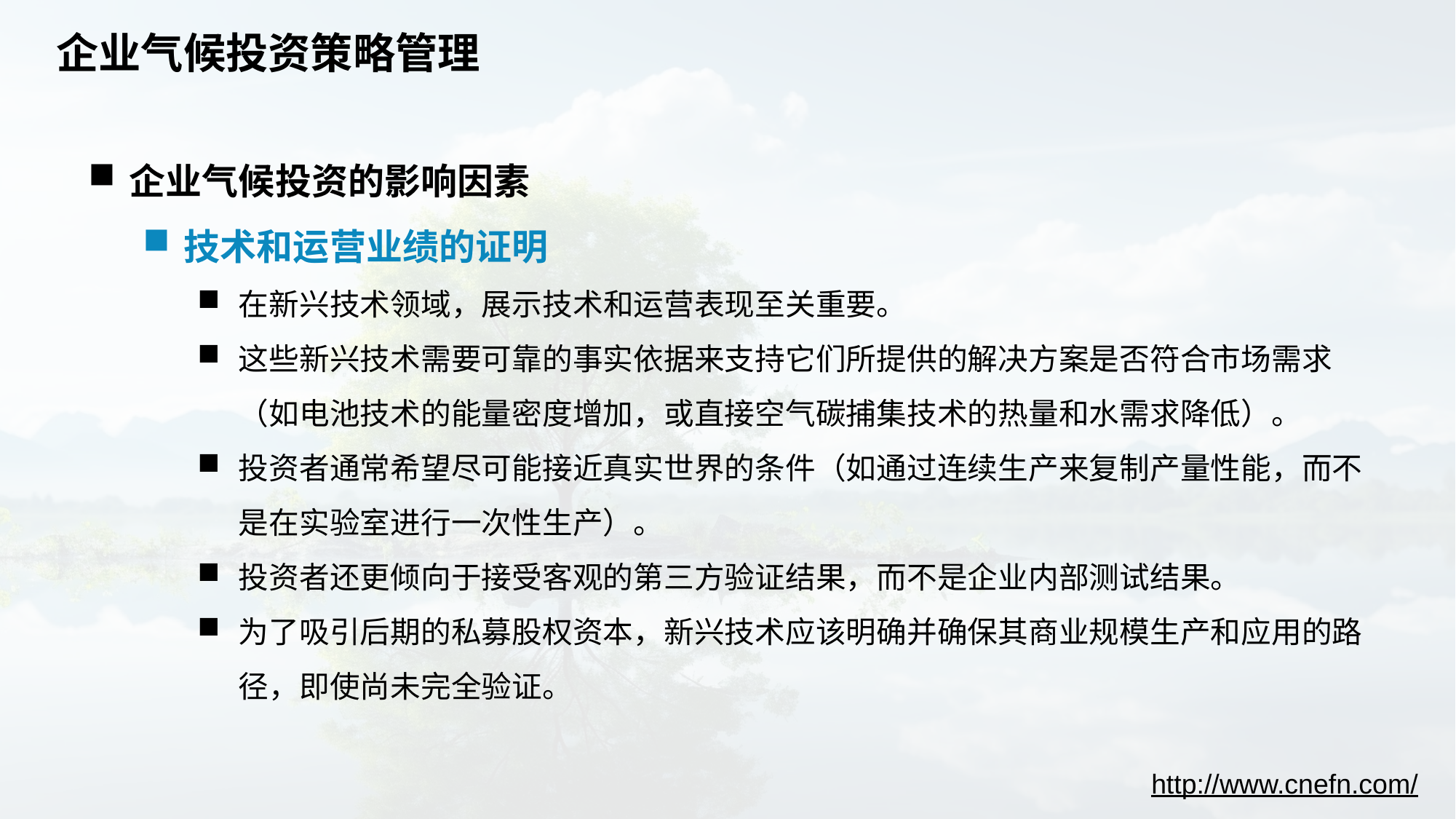

# 企业气候投资策略管理
企业气候投资的影响因素
技术和运营业绩的证明
在新兴技术领域，展示技术和运营表现至关重要。
这些新兴技术需要可靠的事实依据来支持它们所提供的解决方案是否符合市场需求（如电池技术的能量密度增加，或直接空气碳捕集技术的热量和水需求降低）。
投资者通常希望尽可能接近真实世界的条件（如通过连续生产来复制产量性能，而不是在实验室进行一次性生产）。
投资者还更倾向于接受客观的第三方验证结果，而不是企业内部测试结果。
为了吸引后期的私募股权资本，新兴技术应该明确并确保其商业规模生产和应用的路径，即使尚未完全验证。